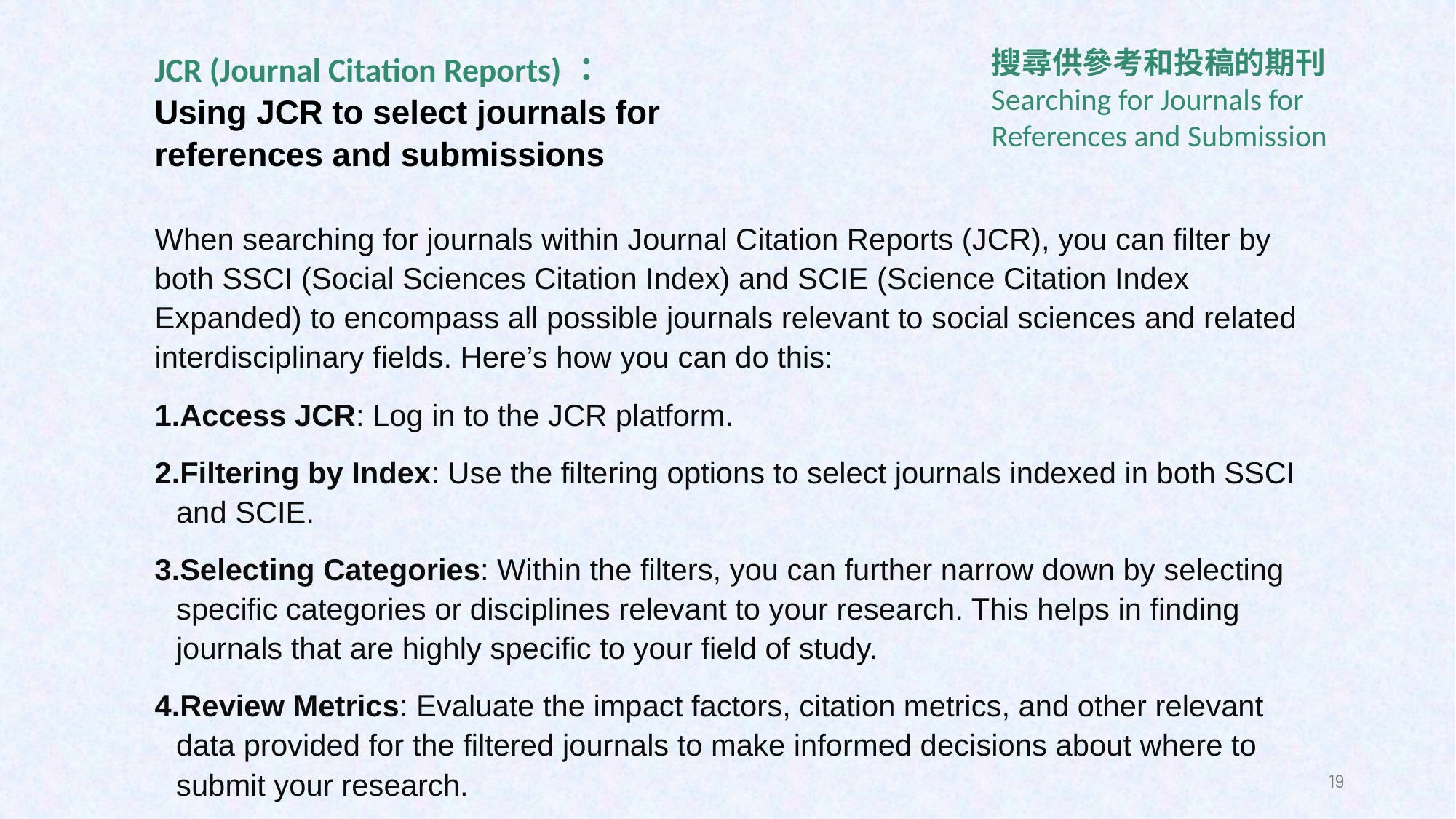

搜尋供參考和投稿的期刊
Searching for Journals for References and Submission
JCR (Journal Citation Reports)：
Using JCR to select journals for references and submissions
When searching for journals within Journal Citation Reports (JCR), you can filter by both SSCI (Social Sciences Citation Index) and SCIE (Science Citation Index Expanded) to encompass all possible journals relevant to social sciences and related interdisciplinary fields. Here’s how you can do this:
Access JCR: Log in to the JCR platform.
Filtering by Index: Use the filtering options to select journals indexed in both SSCI and SCIE.
Selecting Categories: Within the filters, you can further narrow down by selecting specific categories or disciplines relevant to your research. This helps in finding journals that are highly specific to your field of study.
Review Metrics: Evaluate the impact factors, citation metrics, and other relevant data provided for the filtered journals to make informed decisions about where to submit your research.
19